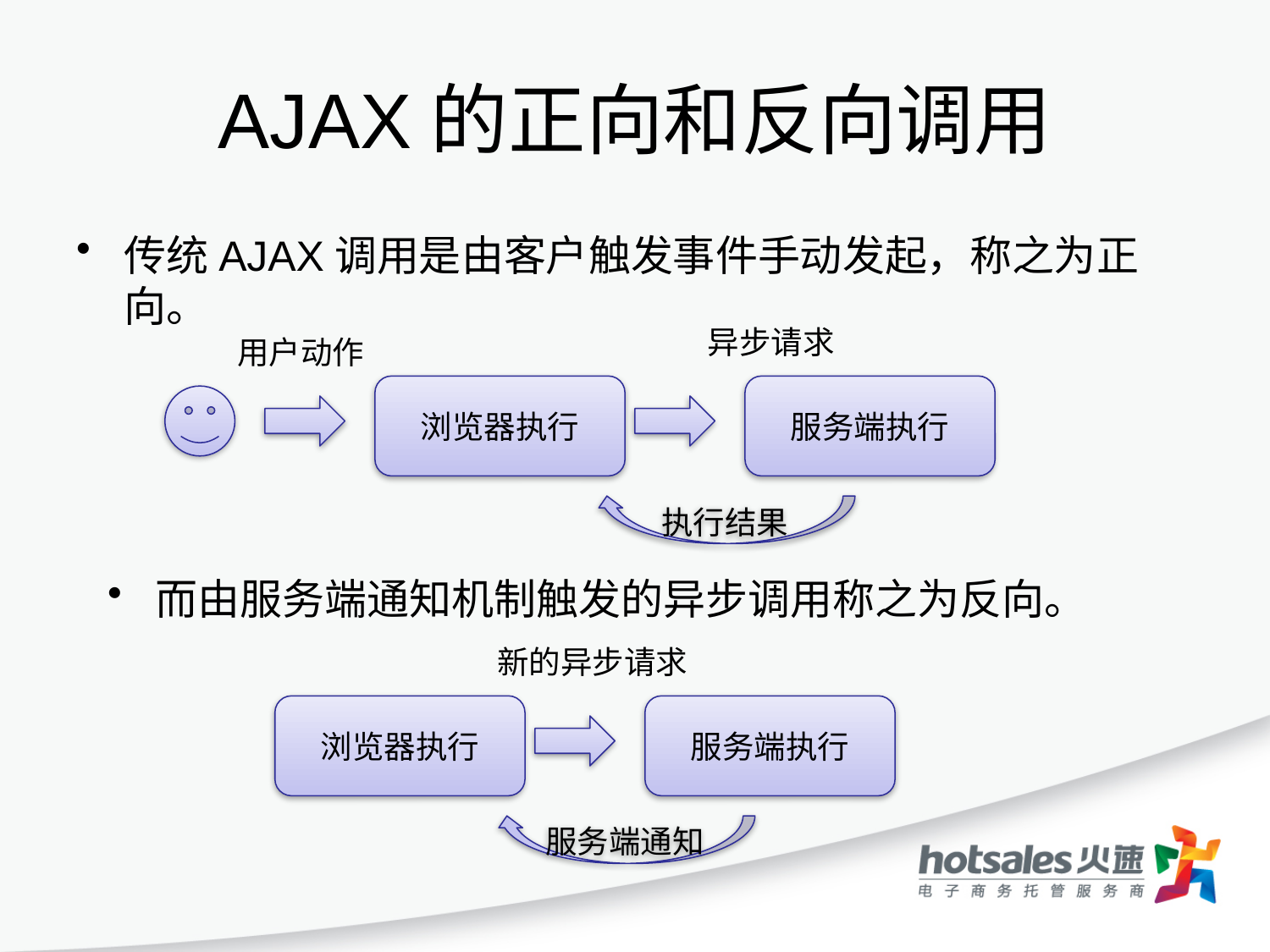

# AJAX的正向和反向调用
传统AJAX调用是由客户触发事件手动发起，称之为正向。

异步请求
用户动作
浏览器执行
服务端执行

执行结果

而由服务端通知机制触发的异步调用称之为反向。
新的异步请求
浏览器执行
服务端执行
服务端通知